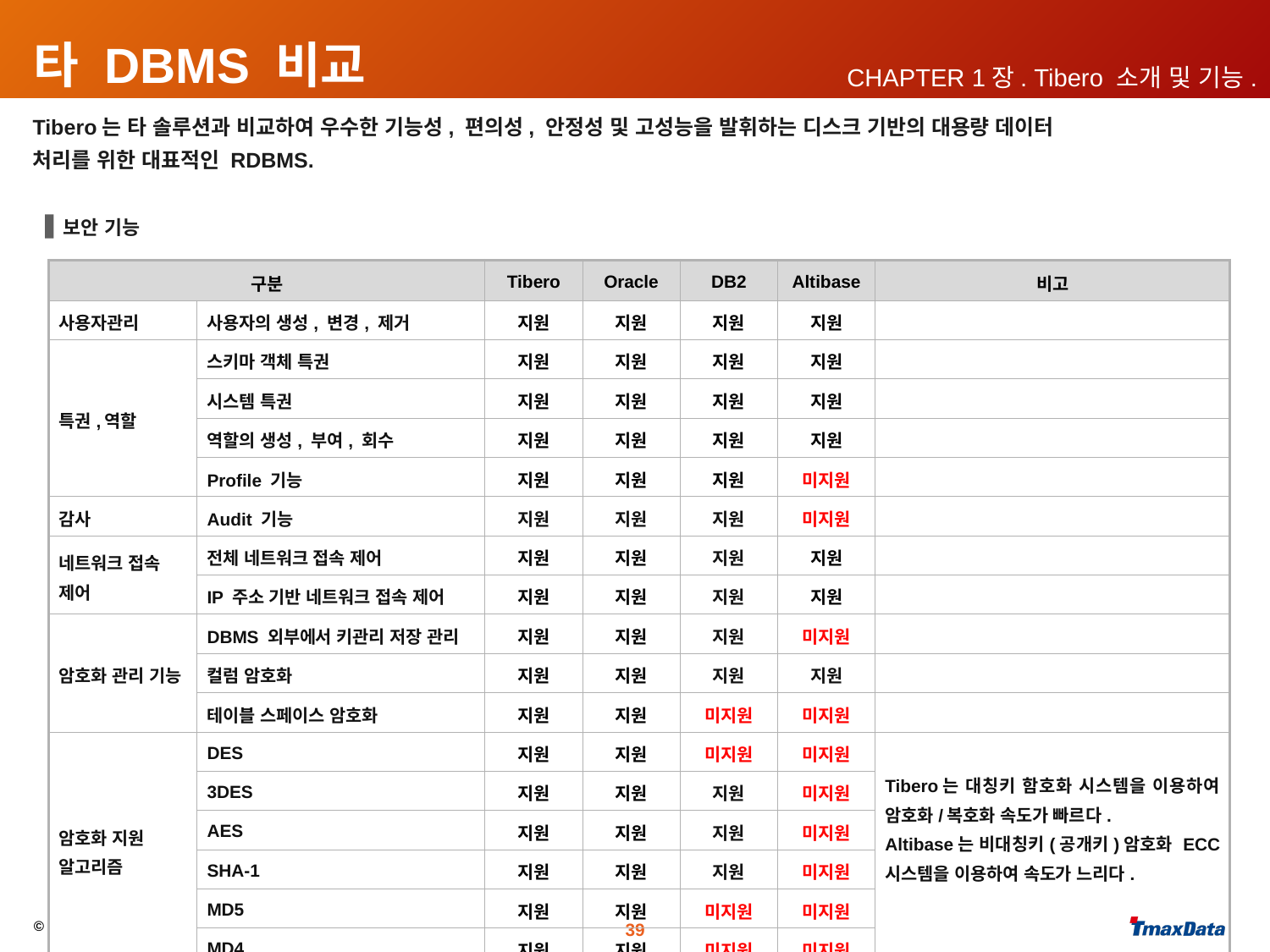

# 타 DBMS 비교
CHAPTER 1장. Tibero 소개 및 기능.
Tibero는 타 솔루션과 비교하여 우수한 기능성, 편의성, 안정성 및 고성능을 발휘하는 디스크 기반의 대용량 데이터
처리를 위한 대표적인 RDBMS.
보안 기능

| 구분 |  | Tibero | Oracle | DB2 | Altibase | 비고 |
| --- | --- | --- | --- | --- | --- | --- |
| 사용자관리 | 사용자의 생성, 변경, 제거 | 지원 | 지원 | 지원 | 지원 |  |
| 특권,역할 | 스키마 객체 특권 | 지원 | 지원 | 지원 | 지원 |  |
|  | 시스템 특권 | 지원 | 지원 | 지원 | 지원 |  |
|  | 역할의 생성, 부여, 회수 | 지원 | 지원 | 지원 | 지원 |  |
|  | Profile 기능 | 지원 | 지원 | 지원 | 미지원 |  |
| 감사 | Audit 기능 | 지원 | 지원 | 지원 | 미지원 |  |
| 네트워크 접속 제어 | 전체 네트워크 접속 제어 | 지원 | 지원 | 지원 | 지원 |  |
|  | IP 주소 기반 네트워크 접속 제어 | 지원 | 지원 | 지원 | 지원 |  |
| 암호화 관리 기능 | DBMS 외부에서 키관리 저장 관리 | 지원 | 지원 | 지원 | 미지원 |  |
|  | 컬럼 암호화 | 지원 | 지원 | 지원 | 지원 |  |
|  | 테이블 스페이스 암호화 | 지원 | 지원 | 미지원 | 미지원 |  |
| 암호화 지원 알고리즘 | DES | 지원 | 지원 | 미지원 | 미지원 | Tibero는 대칭키 함호화 시스템을 이용하여 암호화/복호화 속도가 빠르다. Altibase는 비대칭키(공개키)암호화 ECC 시스템을 이용하여 속도가 느리다. |
|  | 3DES | 지원 | 지원 | 지원 | 미지원 |  |
|  | AES | 지원 | 지원 | 지원 | 미지원 |  |
|  | SHA-1 | 지원 | 지원 | 지원 | 미지원 |  |
|  | MD5 | 지원 | 지원 | 미지원 | 미지원 |  |
|  | MD4 | 지원 | 지원 | 미지원 | 미지원 |  |